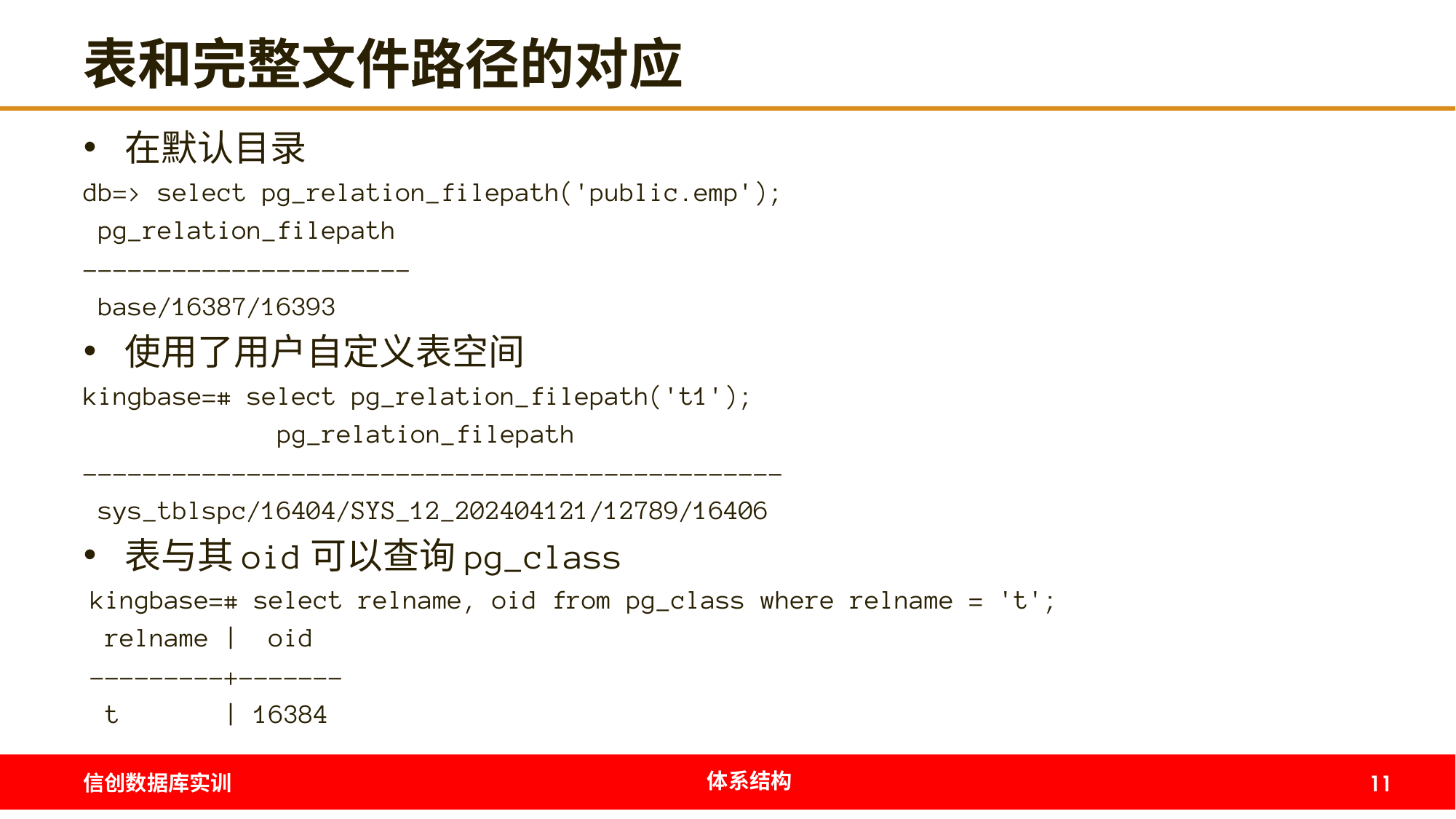

# 表和完整文件路径的对应
在默认目录
db=> select pg_relation_filepath('public.emp');
 pg_relation_filepath
----------------------
 base/16387/16393
使用了用户自定义表空间
kingbase=# select pg_relation_filepath('t1');
             pg_relation_filepath
-----------------------------------------------
 sys_tblspc/16404/SYS_12_202404121/12789/16406
表与其oid可以查询pg_class
kingbase=# select relname, oid from pg_class where relname = 't';
 relname |  oid
---------+-------
 t       | 16384